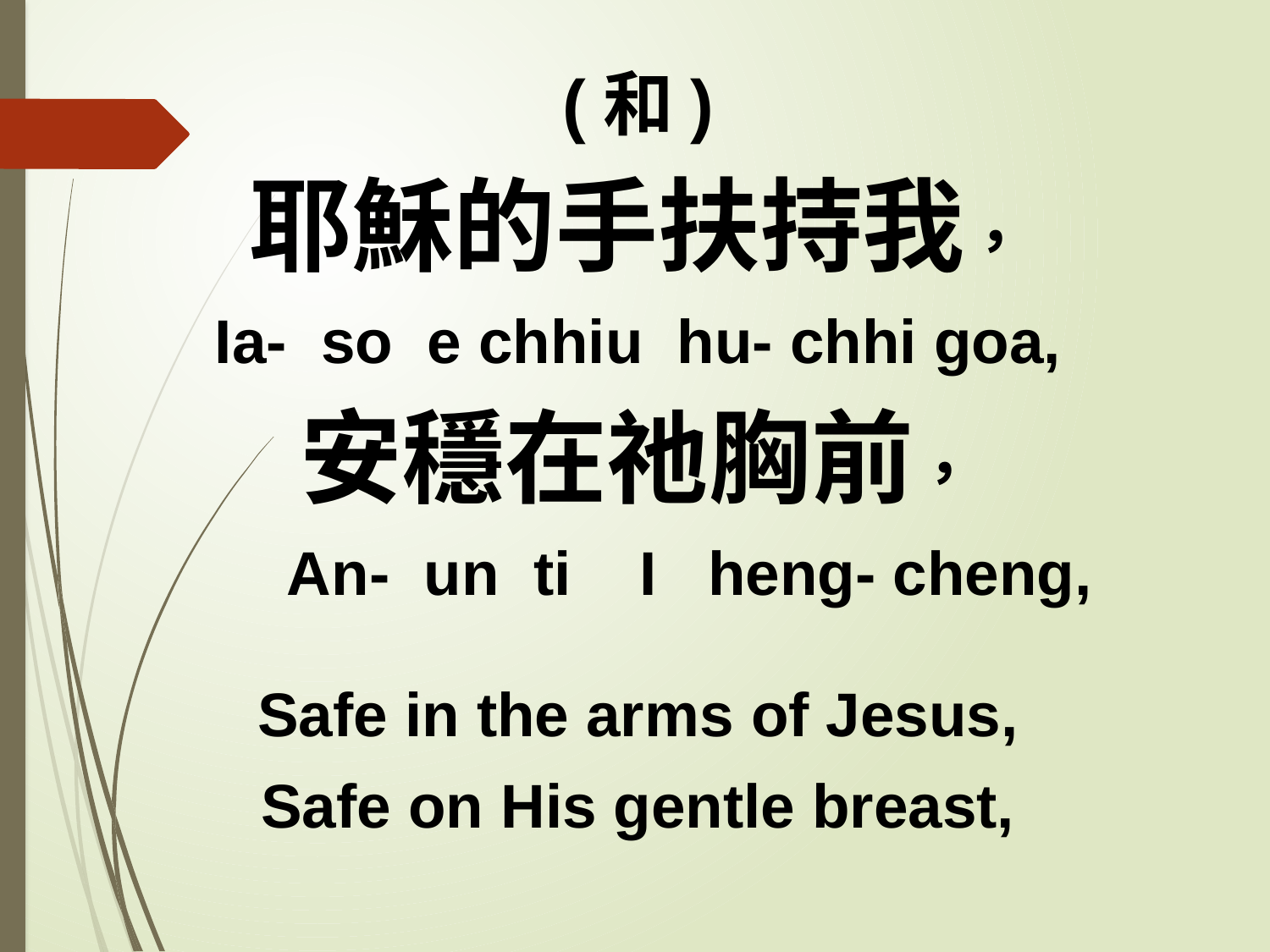

(和)
耶穌的手扶持我，
Ia-  so  e chhiu  hu- chhi goa,
安穩在祂胸前，
      An-  un  ti    I   heng- cheng,

Safe in the arms of Jesus,
Safe on His gentle breast,